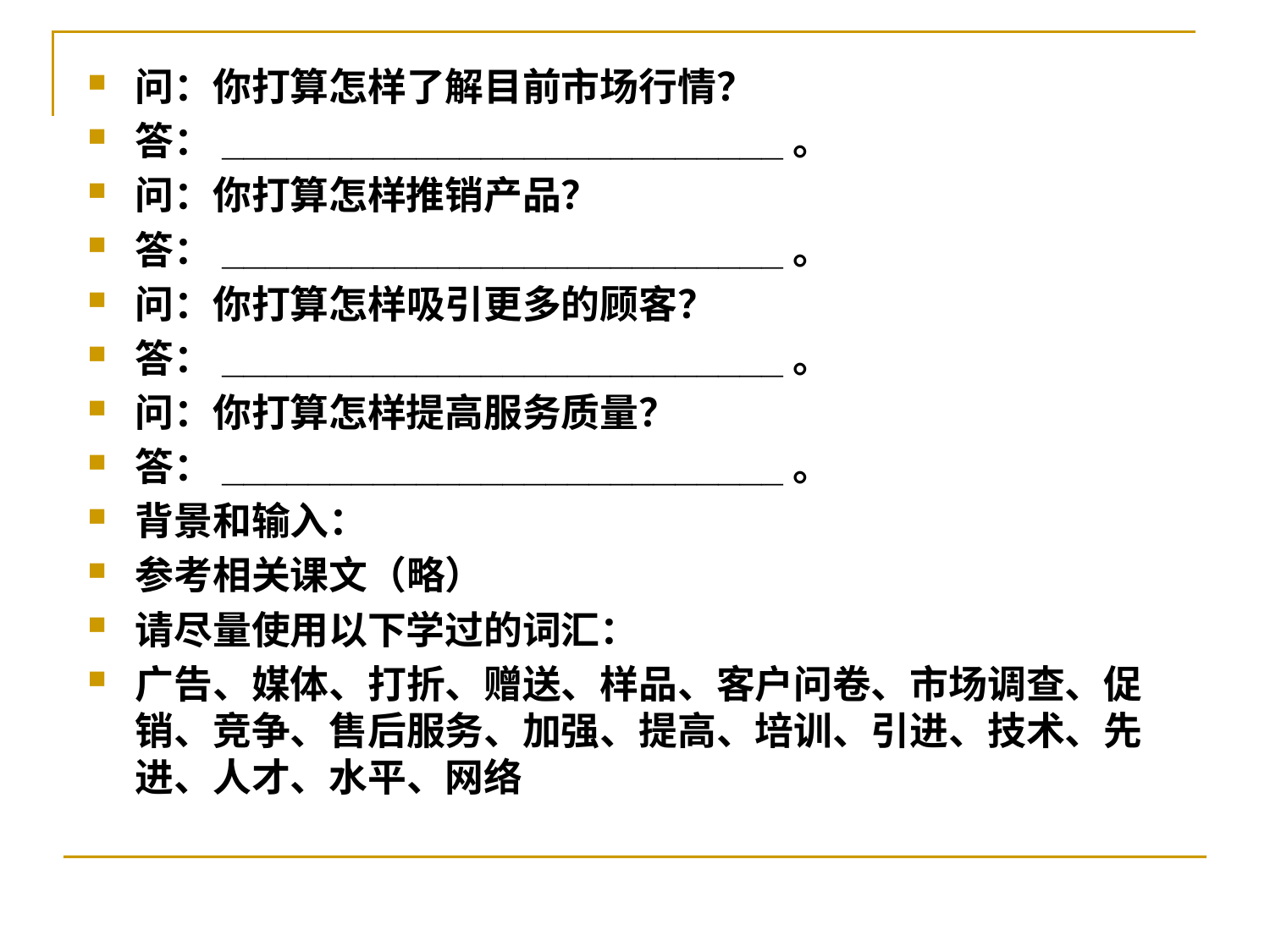

问：你打算怎样了解目前市场行情？
答：__________________________。
问：你打算怎样推销产品？
答：__________________________。
问：你打算怎样吸引更多的顾客？
答：__________________________。
问：你打算怎样提高服务质量？
答：__________________________。
背景和输入：
参考相关课文（略）
请尽量使用以下学过的词汇：
广告、媒体、打折、赠送、样品、客户问卷、市场调查、促销、竞争、售后服务、加强、提高、培训、引进、技术、先进、人才、水平、网络